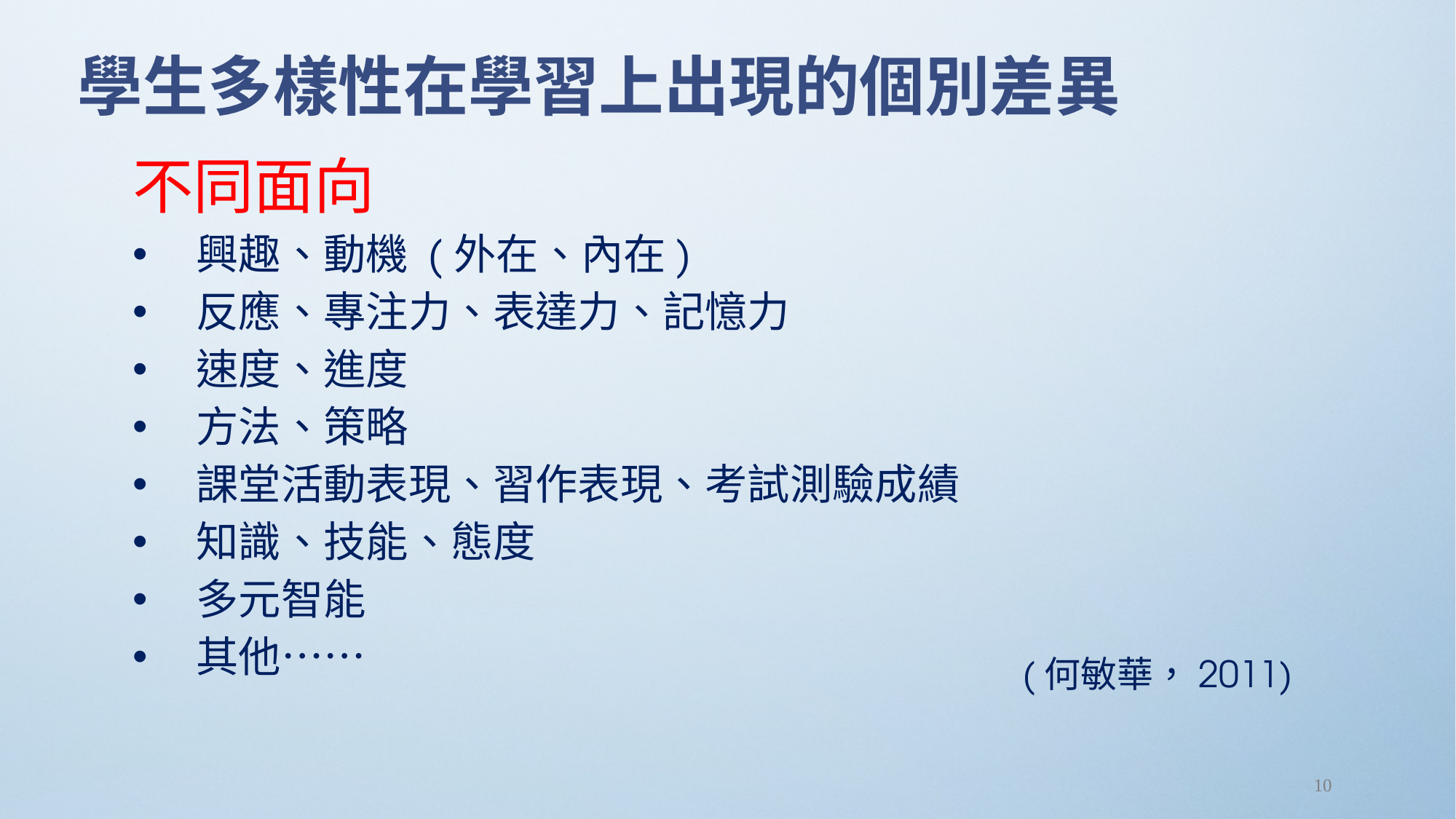

學生多樣性在學習上出現的個別差異
不同面向
興趣、動機 (外在、內在)
反應、專注力、表達力、記憶力
速度、進度
方法、策略
課堂活動表現、習作表現、考試測驗成績
知識、技能、態度
多元智能
其他……
(何敏華，2011)
10